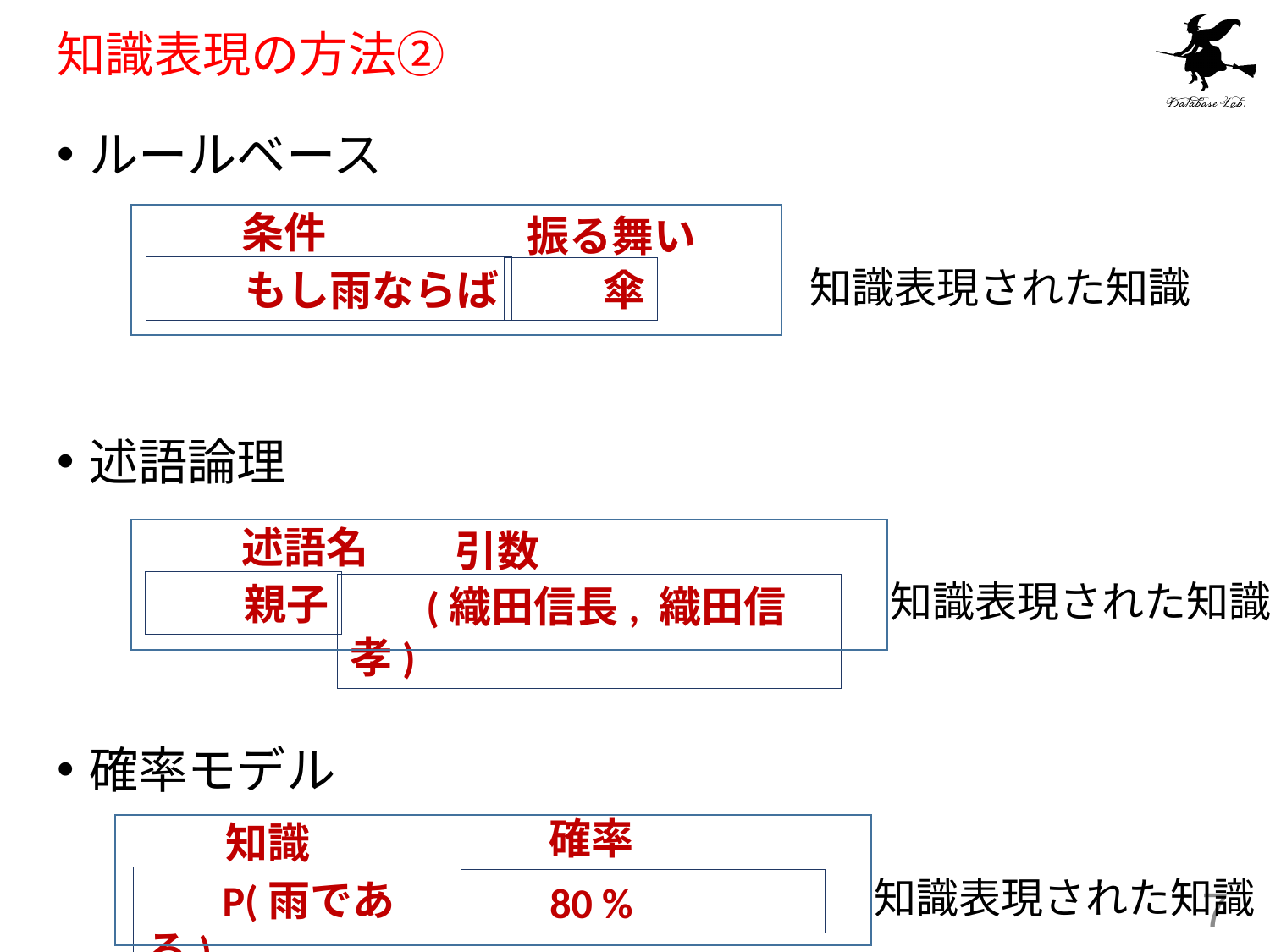

# 知識表現の方法②
ルールベース

述語論理

確率モデル

条件
振る舞い

知識表現された知識
        もし雨ならば
        傘
述語名
引数

知識表現された知識
        親子
        (織田信長, 織田信孝)
確率
知識

知識表現された知識
        P(雨である)
        80 %
7